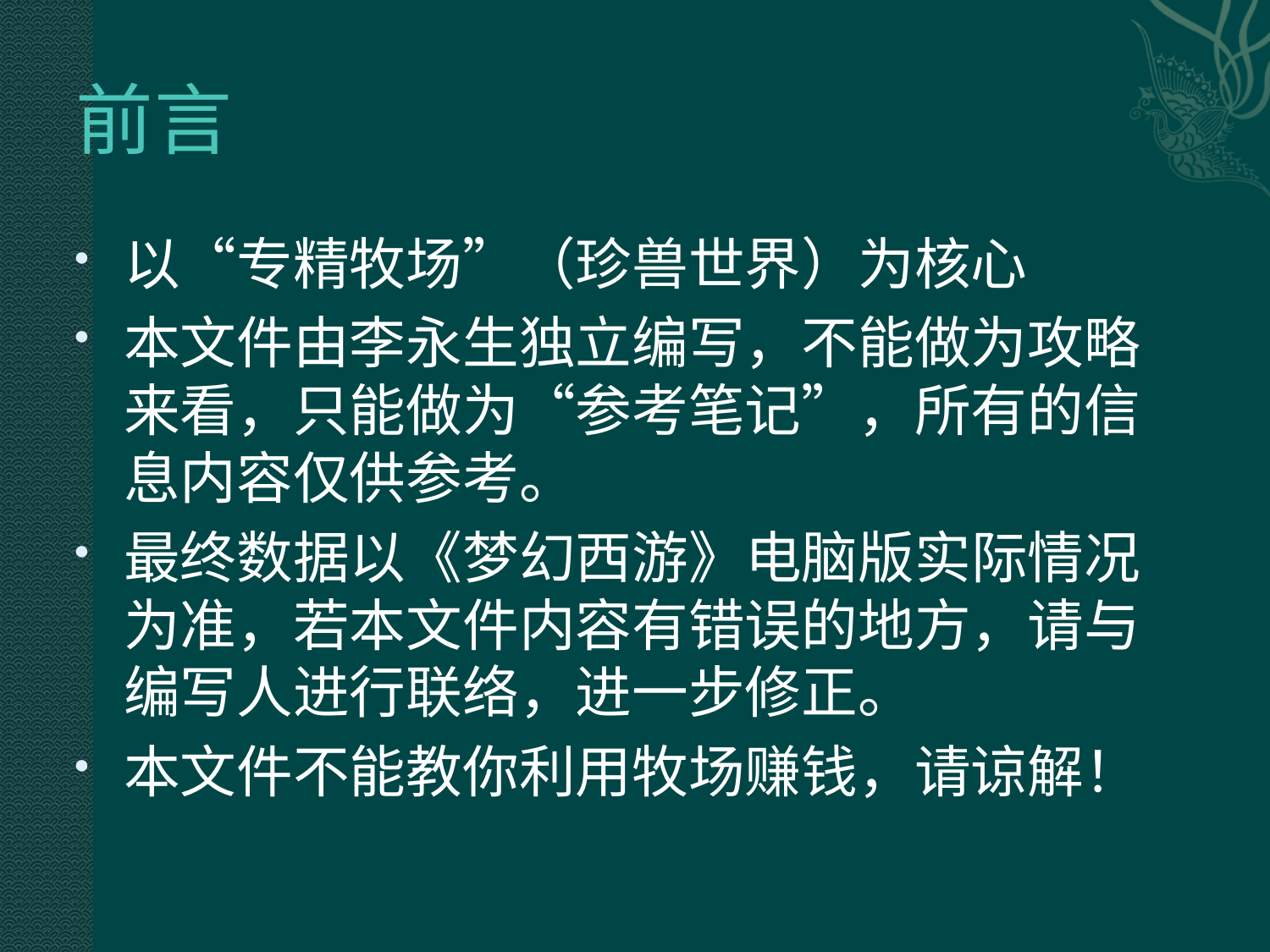

# 前言
以“专精牧场”（珍兽世界）为核心
本文件由李永生独立编写，不能做为攻略来看，只能做为“参考笔记”，所有的信息内容仅供参考。
最终数据以《梦幻西游》电脑版实际情况为准，若本文件内容有错误的地方，请与编写人进行联络，进一步修正。
本文件不能教你利用牧场赚钱，请谅解！